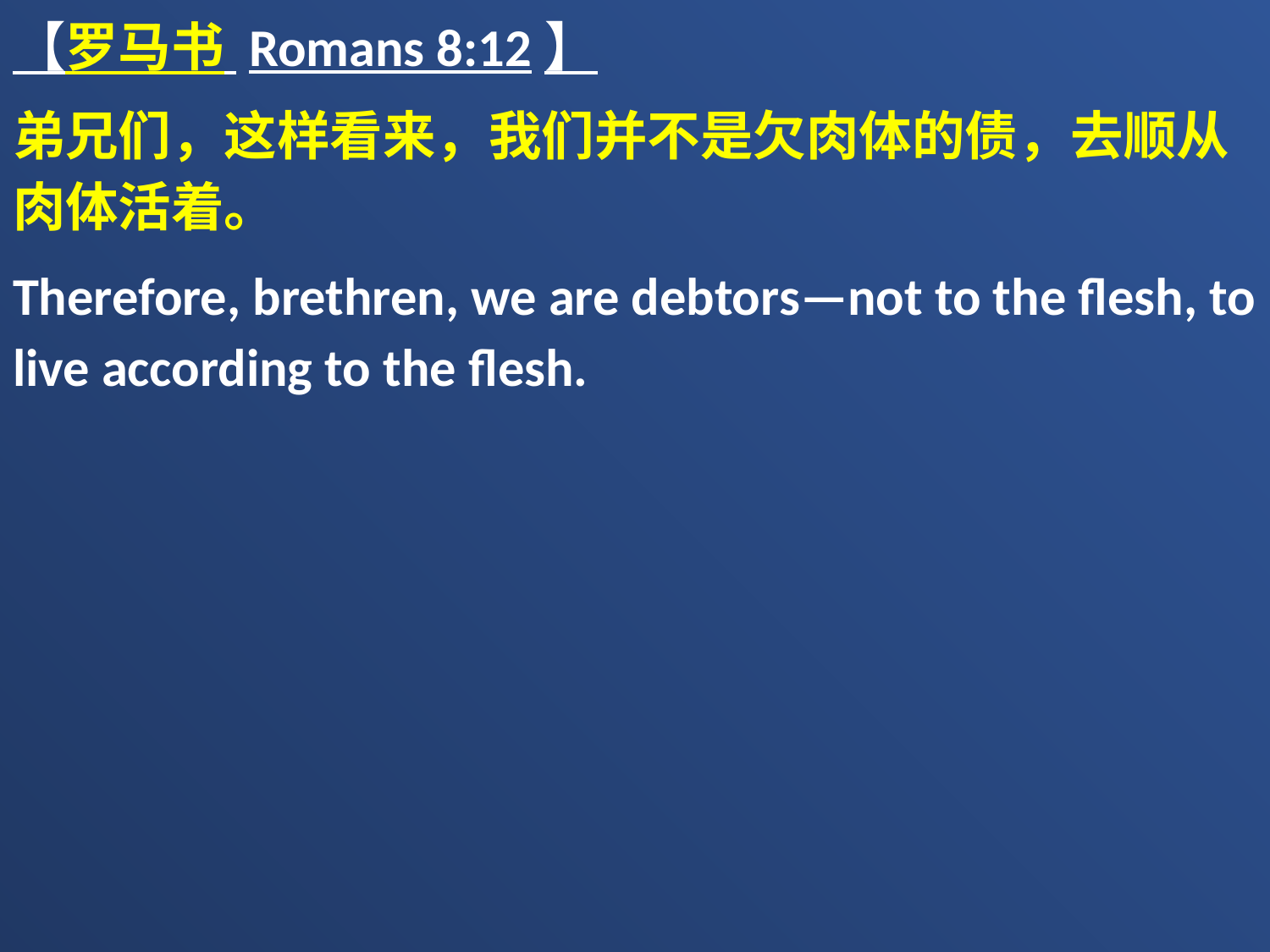

【罗马书 Romans 8:12】
弟兄们，这样看来，我们并不是欠肉体的债，去顺从肉体活着。
Therefore, brethren, we are debtors—not to the flesh, to live according to the flesh.